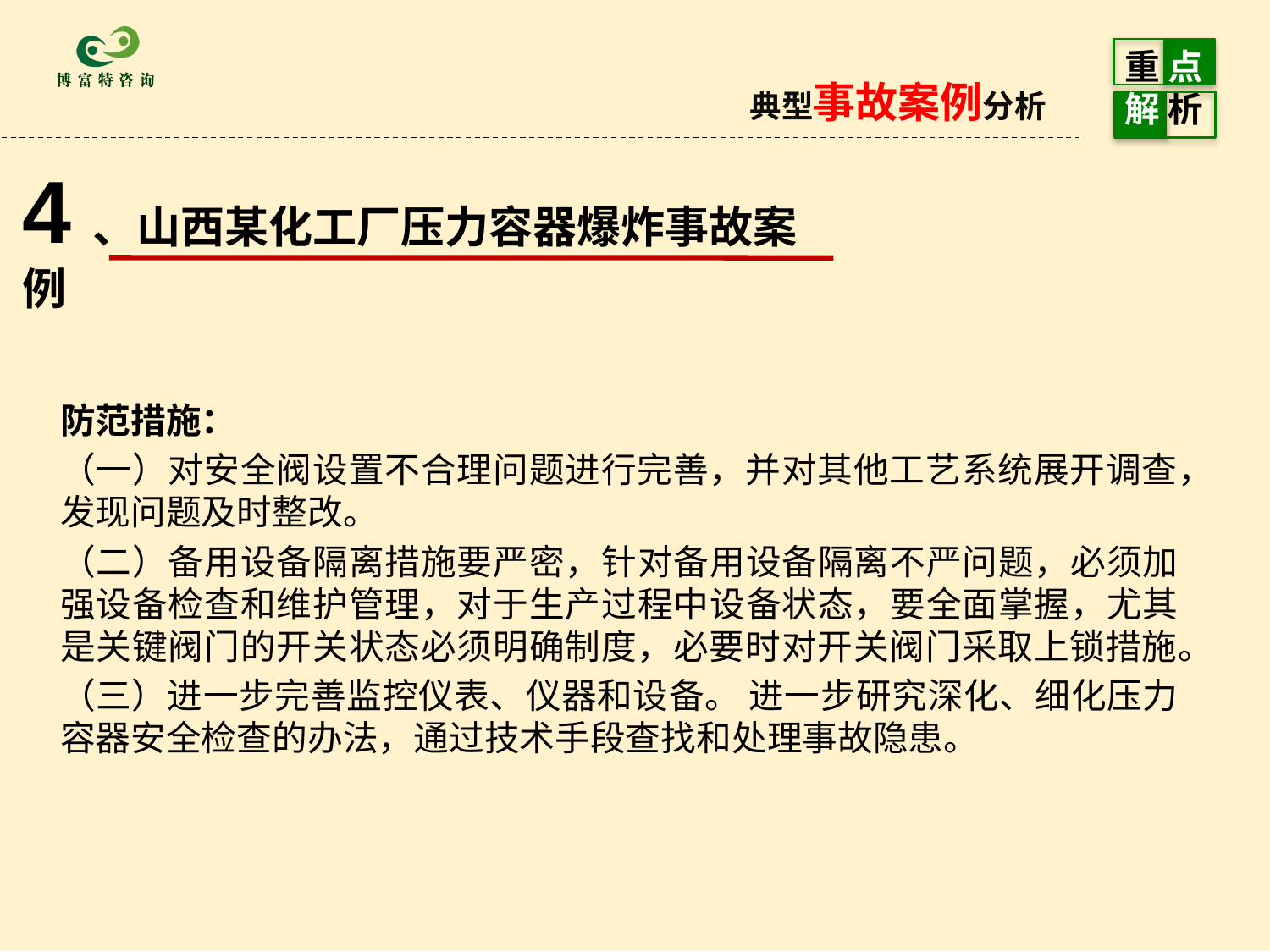

4、山西某化工厂压力容器爆炸事故案例
防范措施：
（一）对安全阀设置不合理问题进行完善，并对其他工艺系统展开调查，发现问题及时整改。
（二）备用设备隔离措施要严密，针对备用设备隔离不严问题，必须加强设备检查和维护管理，对于生产过程中设备状态，要全面掌握，尤其是关键阀门的开关状态必须明确制度，必要时对开关阀门采取上锁措施。
（三）进一步完善监控仪表、仪器和设备。 进一步研究深化、细化压力容器安全检查的办法，通过技术手段查找和处理事故隐患。